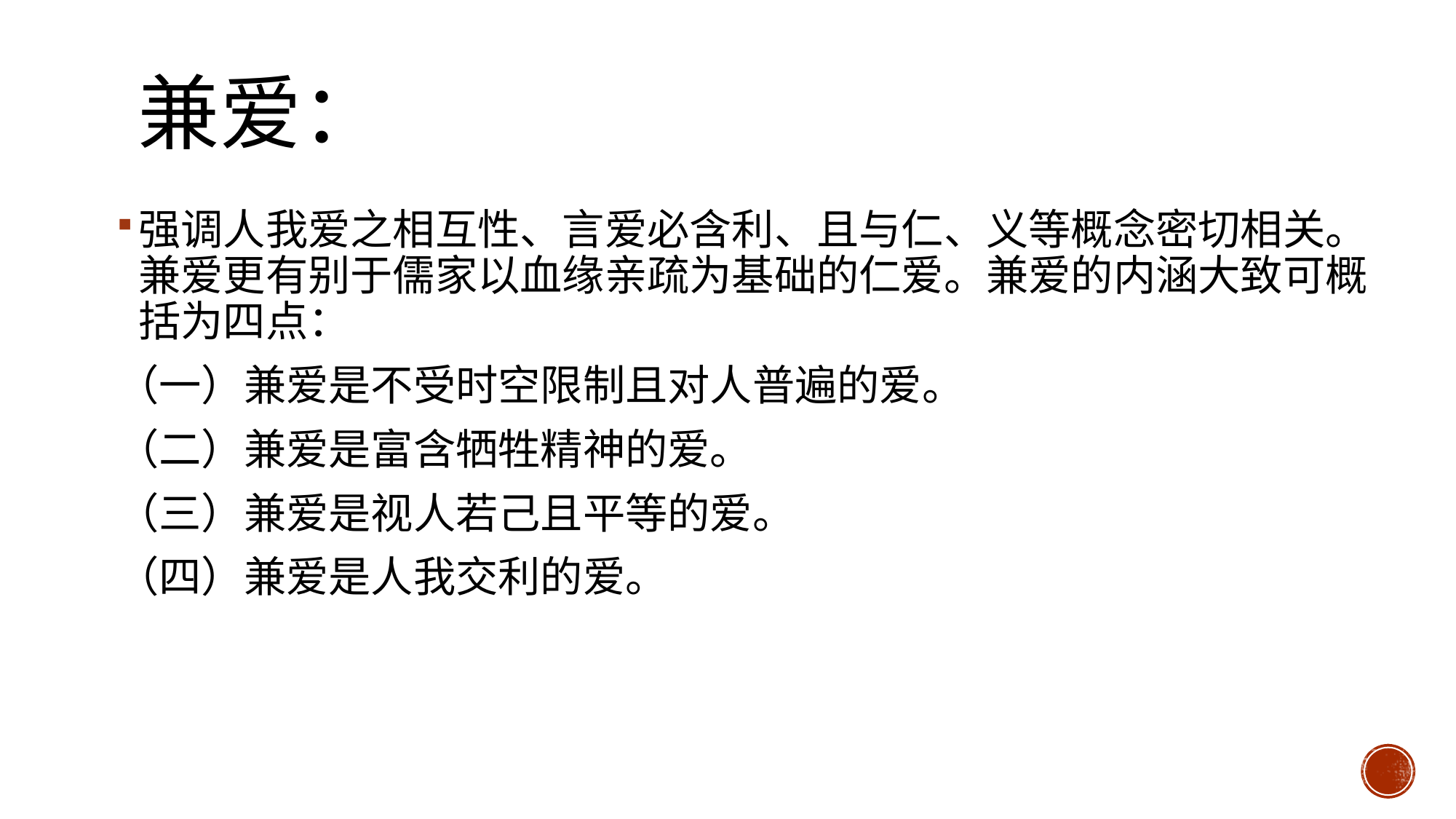

# 兼爱：
强调人我爱之相互性、言爱必含利、且与仁、义等概念密切相关。兼爱更有别于儒家以血缘亲疏为基础的仁爱。兼爱的内涵大致可概括为四点：
（一）兼爱是不受时空限制且对人普遍的爱。
（二）兼爱是富含牺牲精神的爱。
（三）兼爱是视人若己且平等的爱。
（四）兼爱是人我交利的爱。